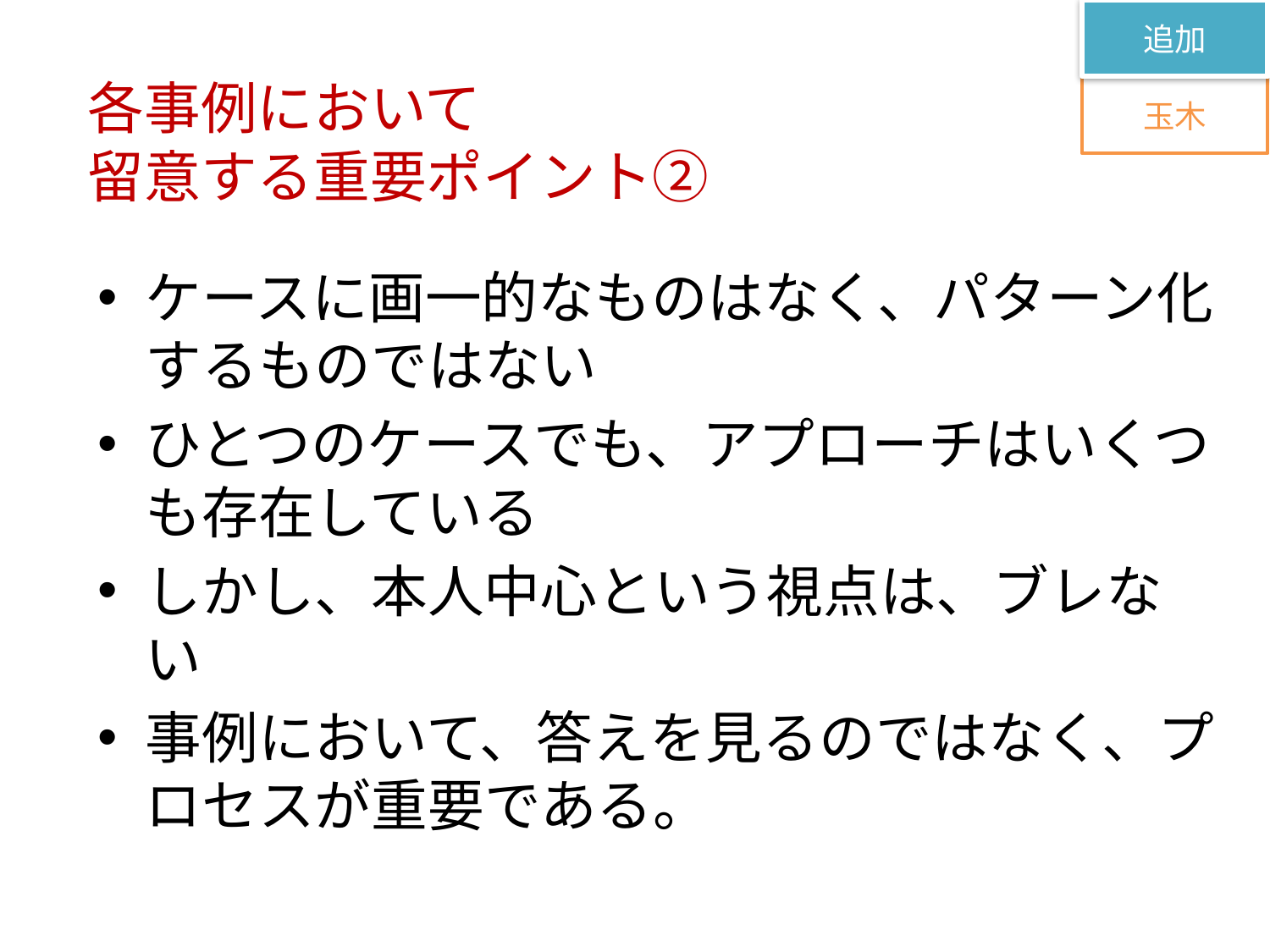

追加
# 各事例において 留意する重要ポイント②
玉木
ケースに画一的なものはなく、パターン化するものではない
ひとつのケースでも、アプローチはいくつも存在している
しかし、本人中心という視点は、ブレない
事例において、答えを見るのではなく、プロセスが重要である。